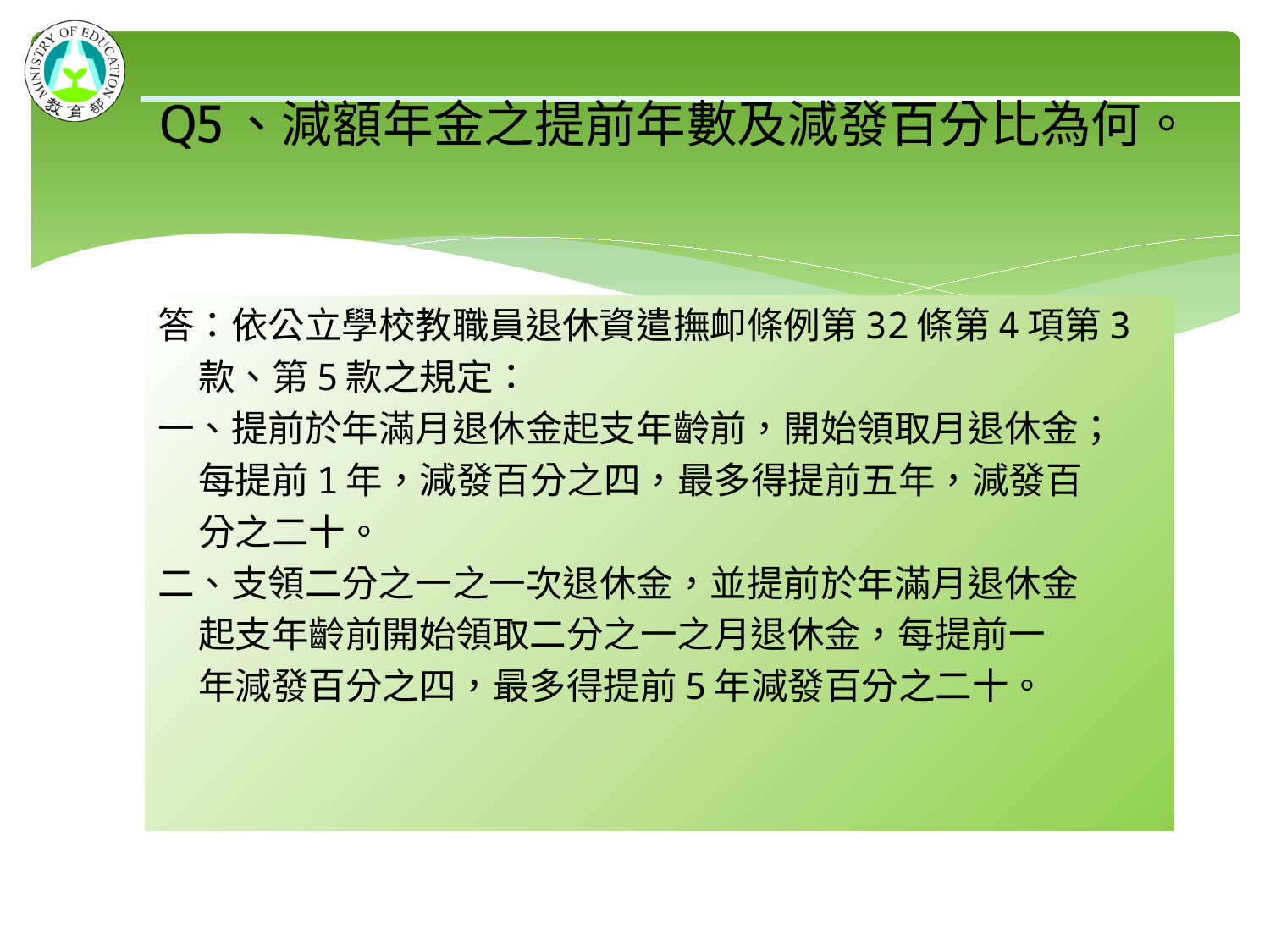

# Q5、減額年金之提前年數及減發百分比為何。
答：依公立學校教職員退休資遣撫卹條例第32條第4項第3
    款、第5款之規定：
一、提前於年滿月退休金起支年齡前，開始領取月退休金；
    每提前1年，減發百分之四，最多得提前五年，減發百
    分之二十。
二、支領二分之一之一次退休金，並提前於年滿月退休金
    起支年齡前開始領取二分之一之月退休金，每提前一
    年減發百分之四，最多得提前5年減發百分之二十。